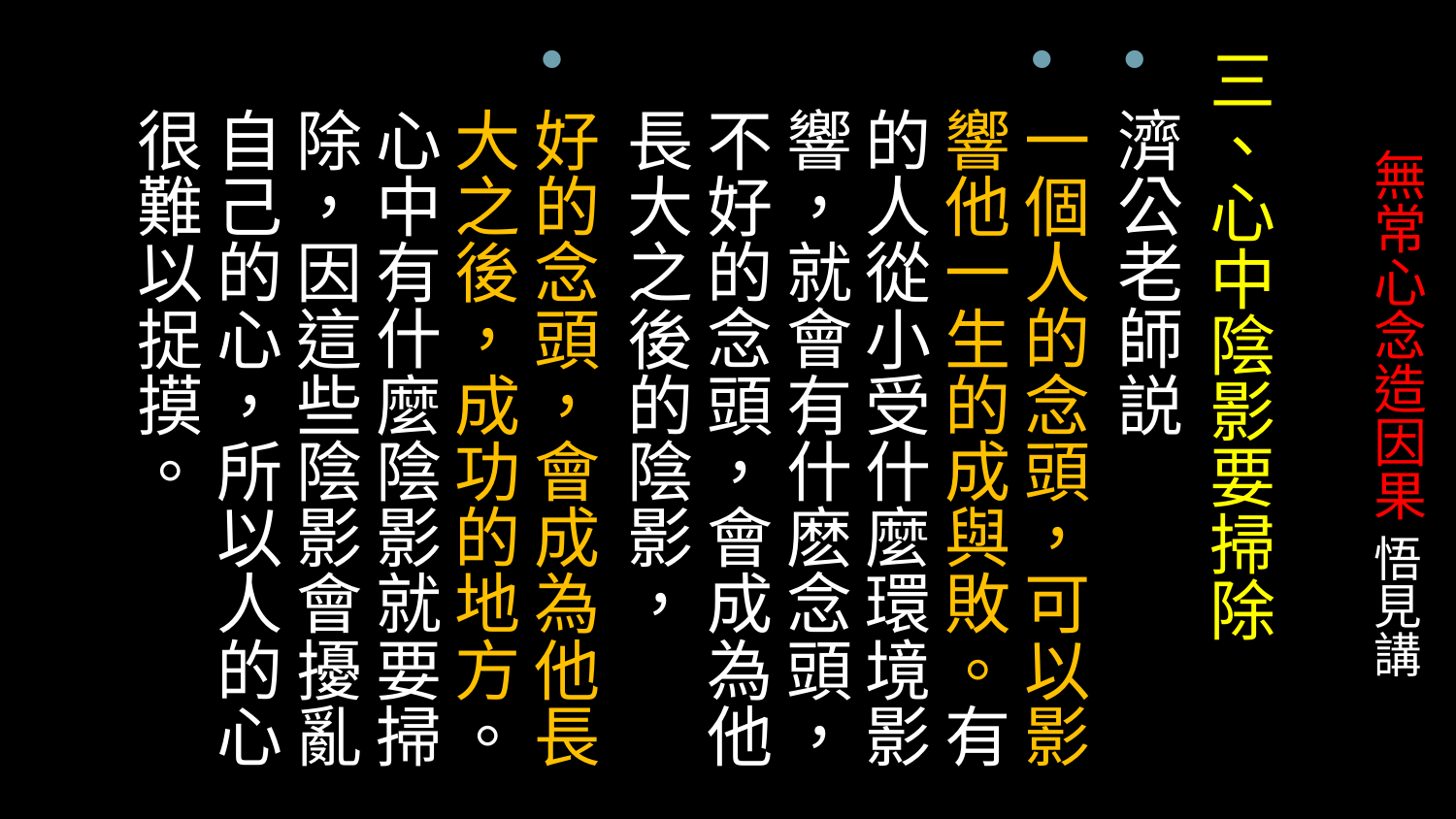

三、心中陰影要掃除
濟公老師説
一個人的念頭，可以影響他一生的成與敗。有的人從小受什麼環境影響，就會有什麽念頭，不好的念頭，會成為他長大之後的陰影，
好的念頭，會成為他長大之後，成功的地方。心中有什麼陰影就要掃除，因這些陰影會擾亂自己的心，所以人的心很難以捉摸。

# 無常心念造因果 悟見講